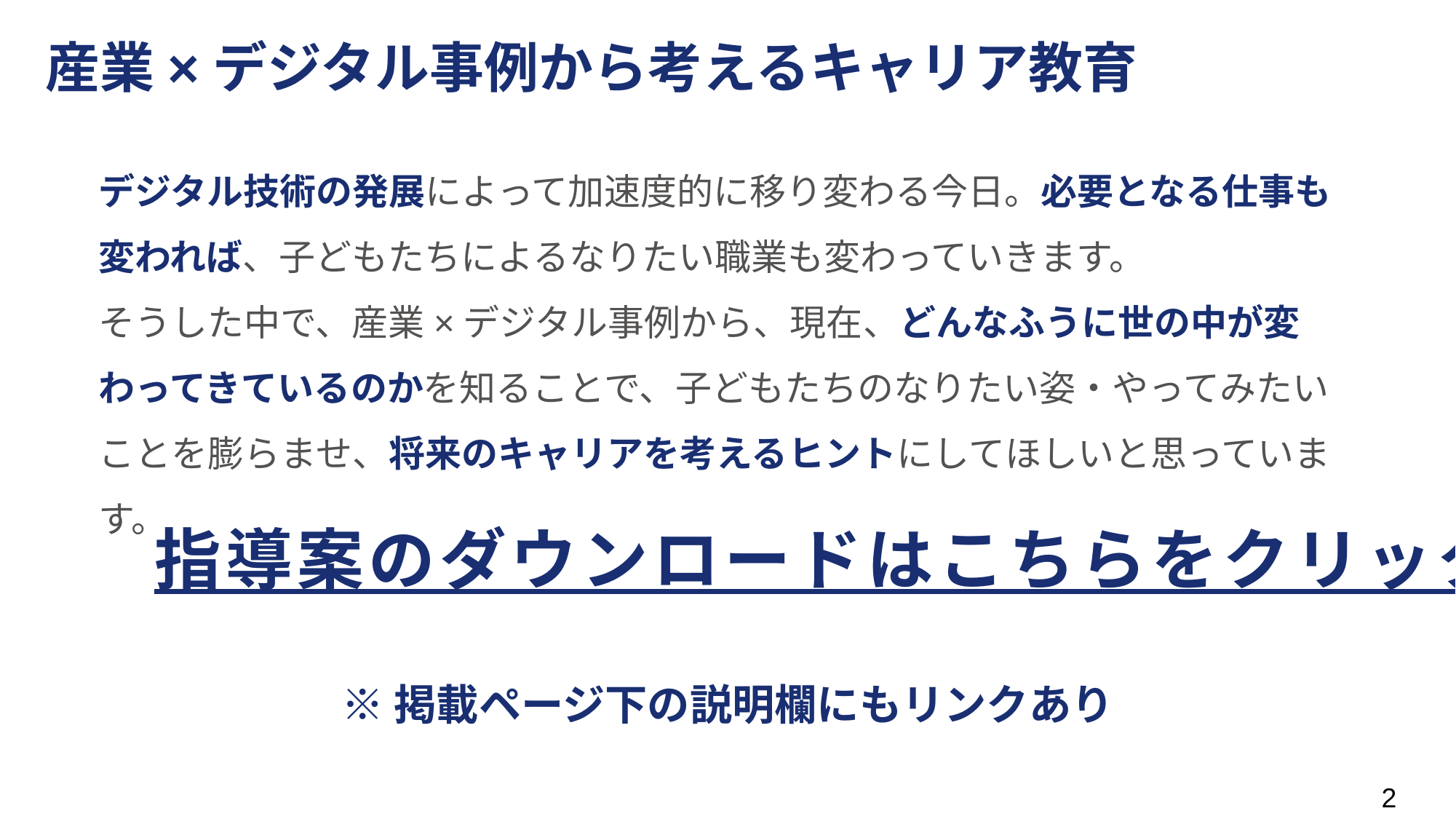

# 産業×デジタル事例から考えるキャリア教育
デジタル技術の発展によって加速度的に移り変わる今日。必要となる仕事も変われば、子どもたちによるなりたい職業も変わっていきます。
そうした中で、産業×デジタル事例から、現在、どんなふうに世の中が変わってきているのかを知ることで、子どもたちのなりたい姿・やってみたいことを膨らませ、将来のキャリアを考えるヒントにしてほしいと思っています。
指導案のダウンロードはこちらをクリック
※掲載ページ下の説明欄にもリンクあり
2